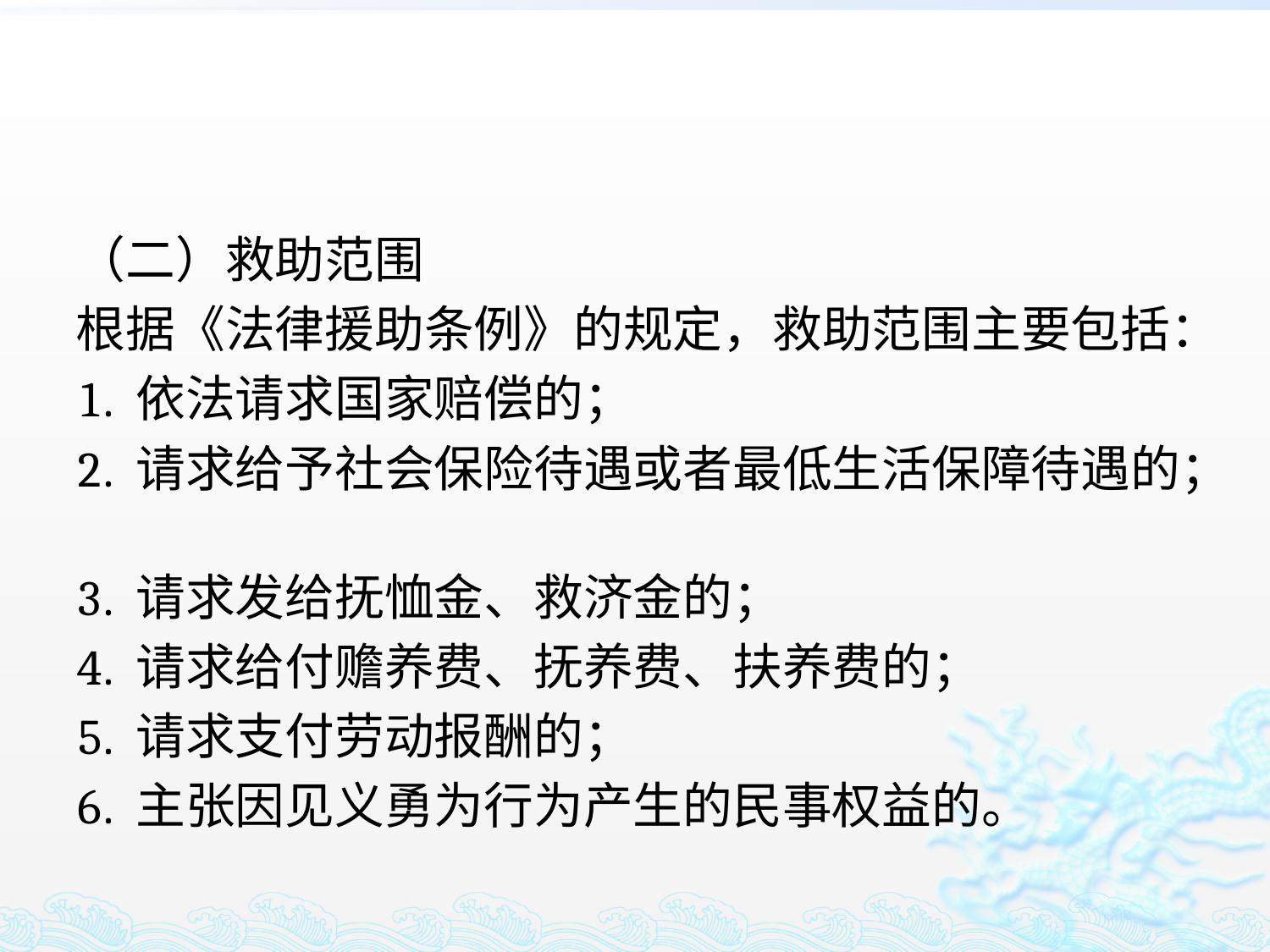

#
（二）救助范围
根据《法律援助条例》的规定，救助范围主要包括：
1. 依法请求国家赔偿的；
2. 请求给予社会保险待遇或者最低生活保障待遇的；
3. 请求发给抚恤金、救济金的；
4. 请求给付赡养费、抚养费、扶养费的；
5. 请求支付劳动报酬的；
6. 主张因见义勇为行为产生的民事权益的。